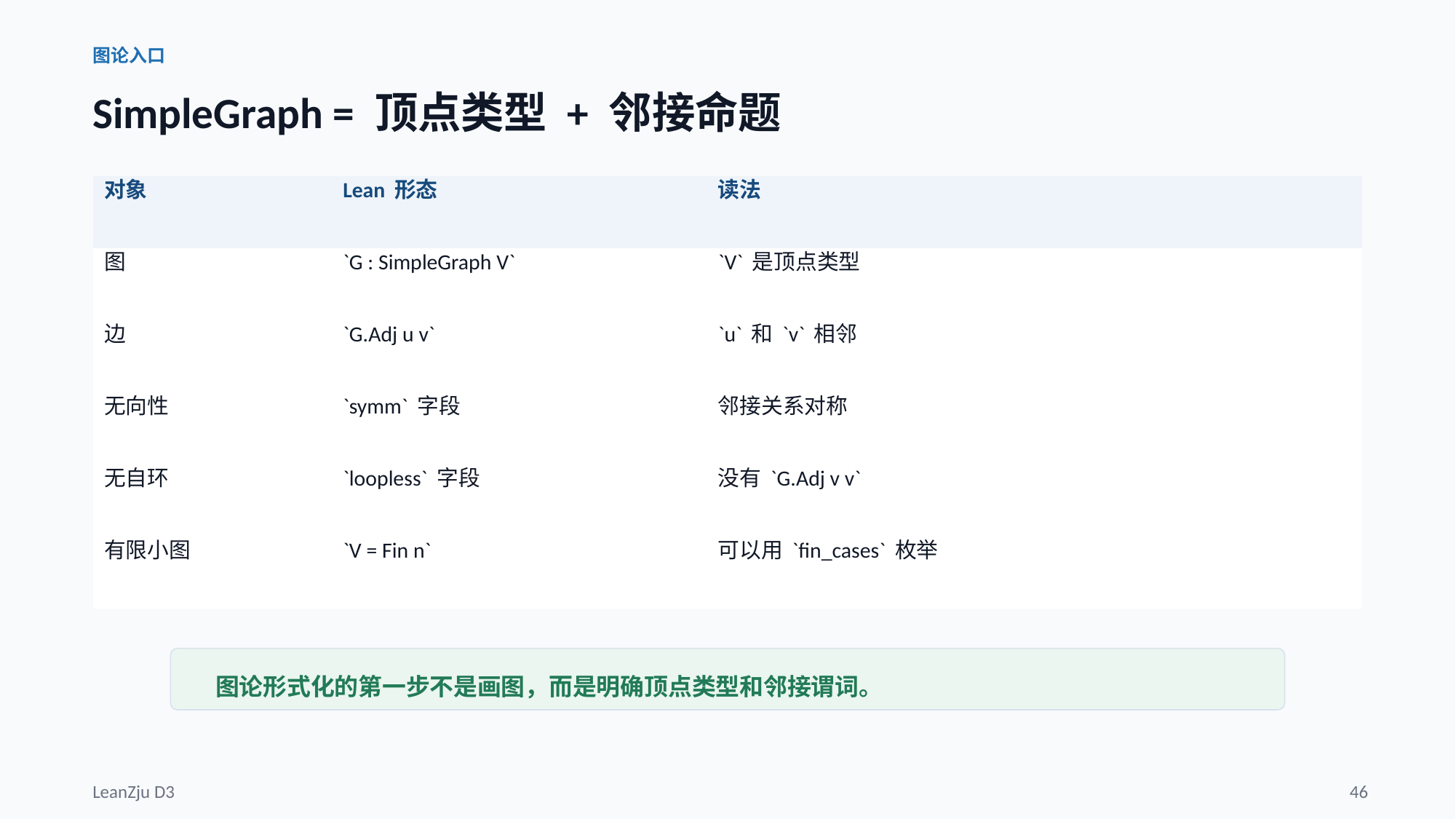

图论入口
SimpleGraph = 顶点类型 + 邻接命题
| 对象 | Lean 形态 | 读法 |
| --- | --- | --- |
| 图 | `G : SimpleGraph V` | `V` 是顶点类型 |
| 边 | `G.Adj u v` | `u` 和 `v` 相邻 |
| 无向性 | `symm` 字段 | 邻接关系对称 |
| 无自环 | `loopless` 字段 | 没有 `G.Adj v v` |
| 有限小图 | `V = Fin n` | 可以用 `fin\_cases` 枚举 |

图论形式化的第一步不是画图，而是明确顶点类型和邻接谓词。
LeanZju D3
46